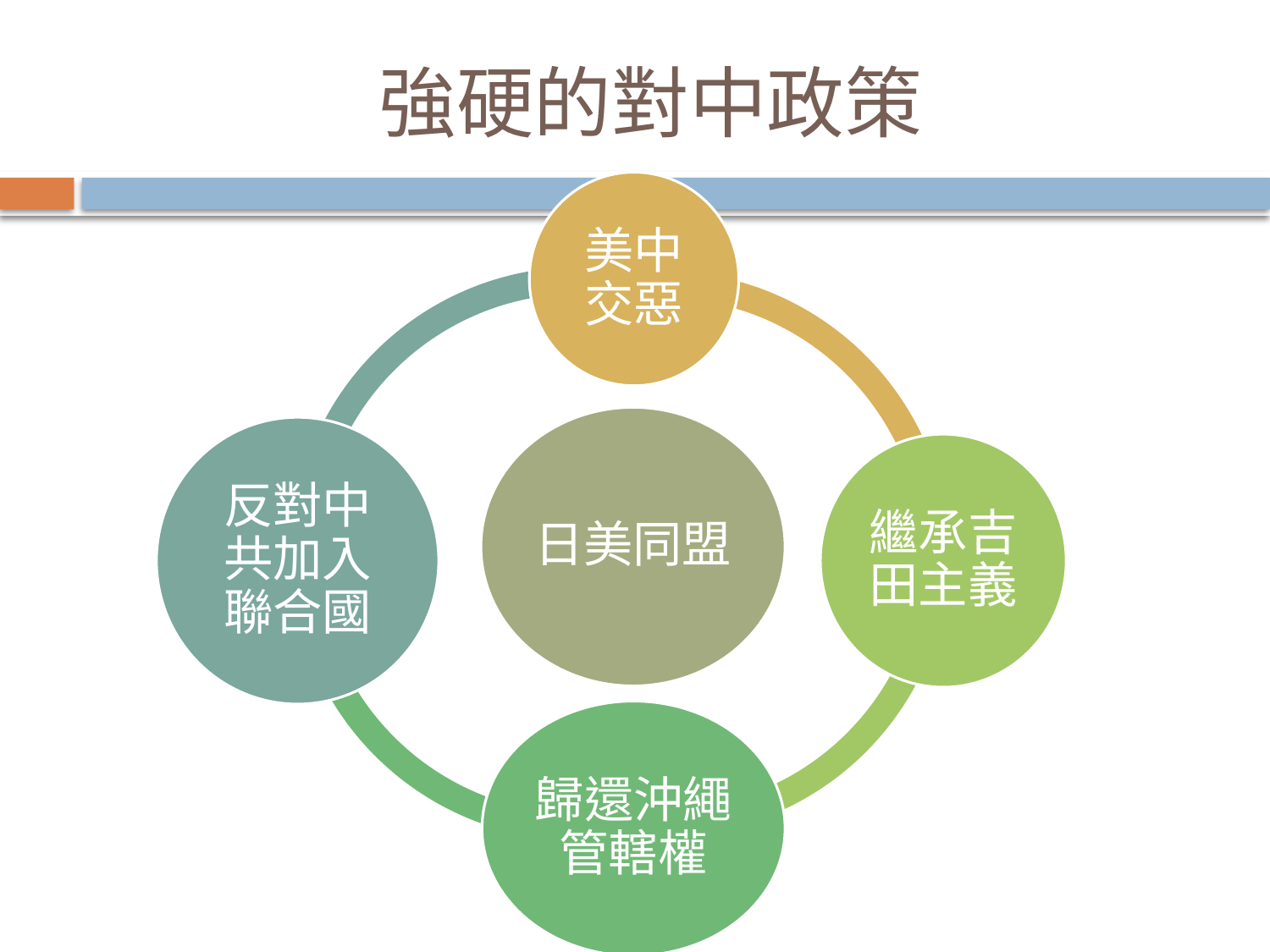

# 強硬的對中政策
日美同盟
美中交惡
繼承吉田主義
歸還沖繩管轄權
反對中共加入聯合國